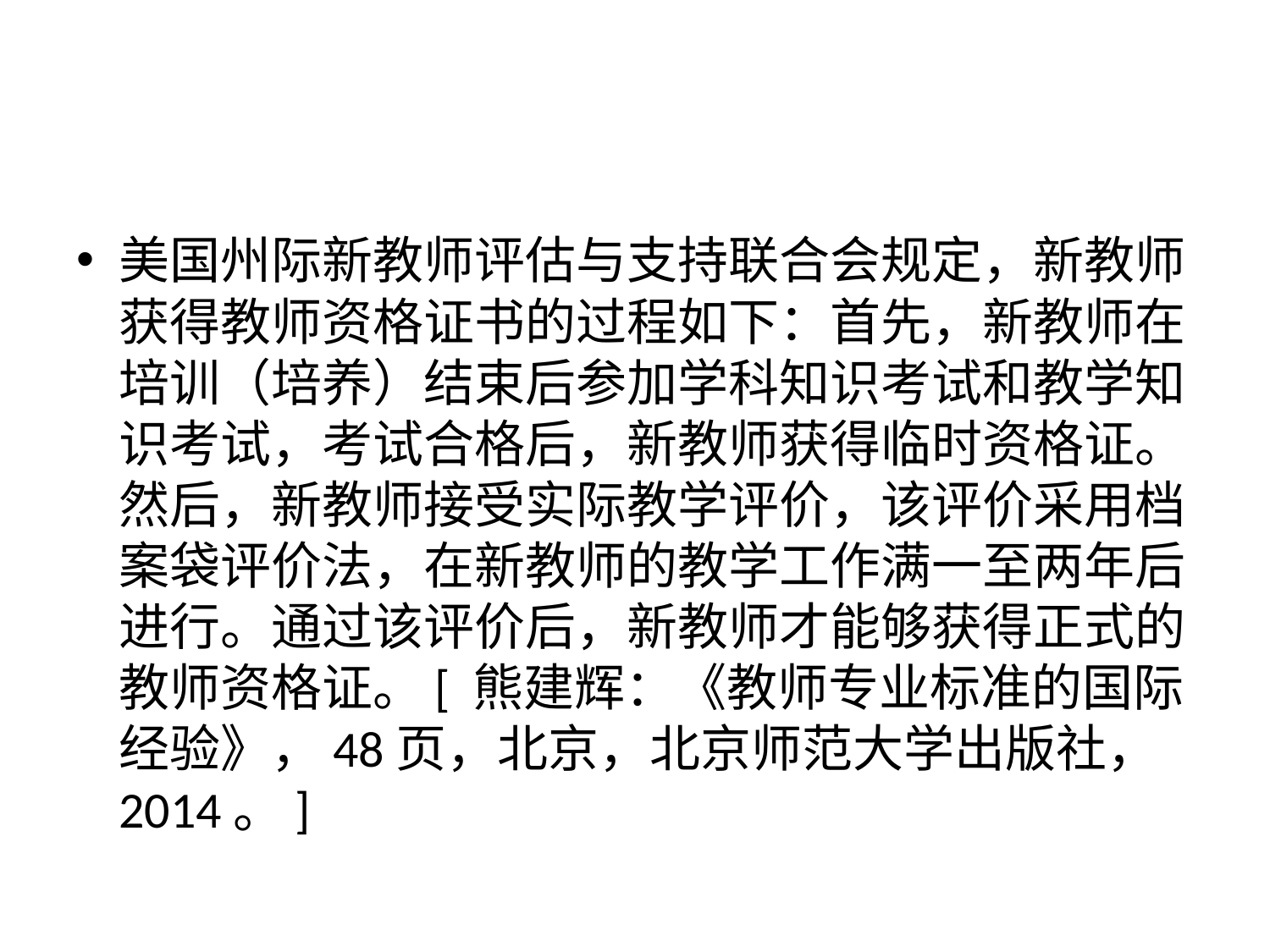

#
美国州际新教师评估与支持联合会规定，新教师获得教师资格证书的过程如下：首先，新教师在培训（培养）结束后参加学科知识考试和教学知识考试，考试合格后，新教师获得临时资格证。然后，新教师接受实际教学评价，该评价采用档案袋评价法，在新教师的教学工作满一至两年后进行。通过该评价后，新教师才能够获得正式的教师资格证。[ 熊建辉：《教师专业标准的国际经验》，48页，北京，北京师范大学出版社，2014。]